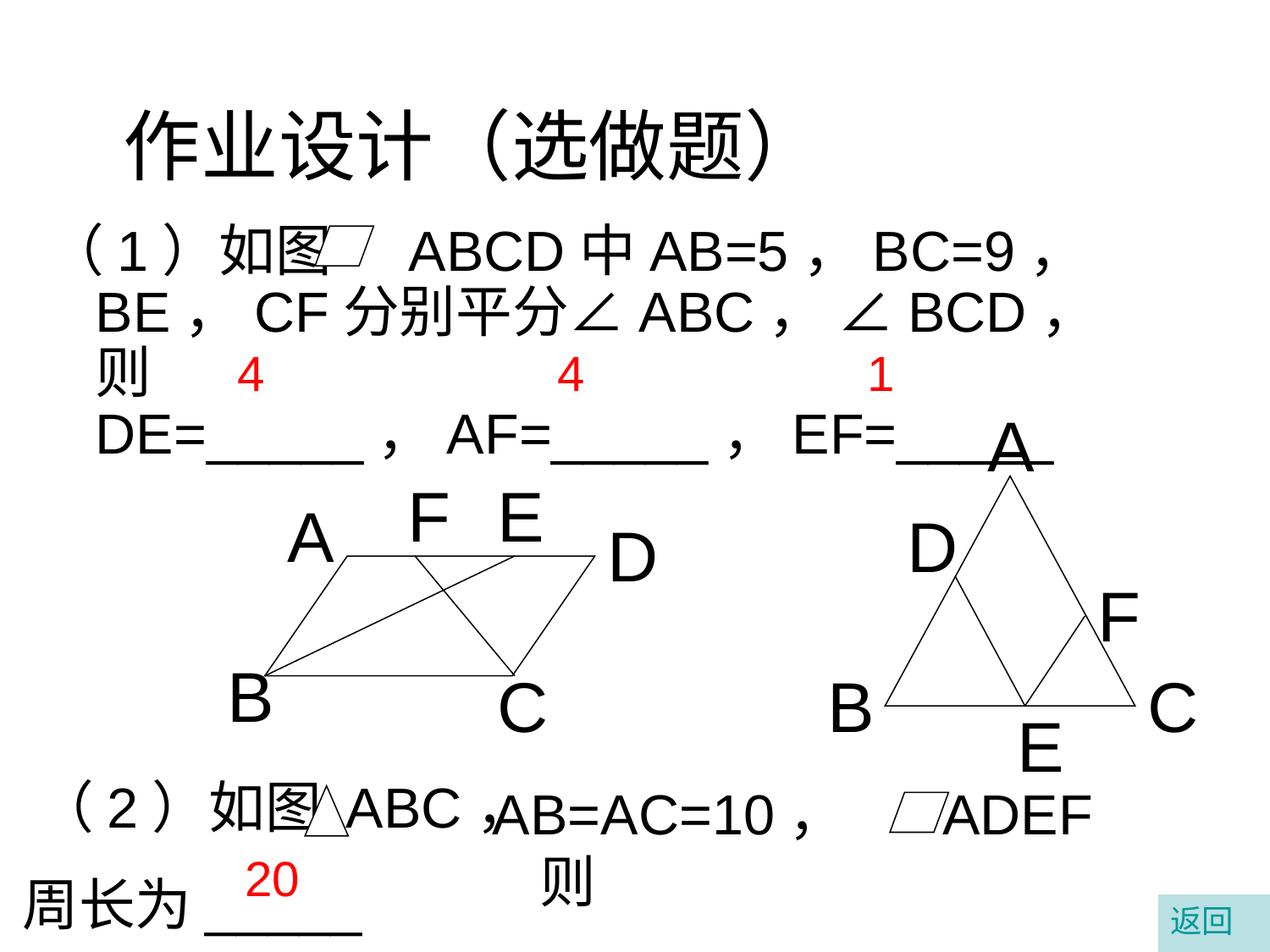

# 作业设计（选做题）
（1）如图     ABCD中AB=5，BC=9，BE，CF分别平分∠ABC， ∠BCD，则DE=_____，AF=_____，EF=_____

4
4
1
A
F
E
A
D

B
C

D

F

B
C
E
（2）如图
ABC，

AB=AC=10，则
ADEF

20
周长为_____
15
返回